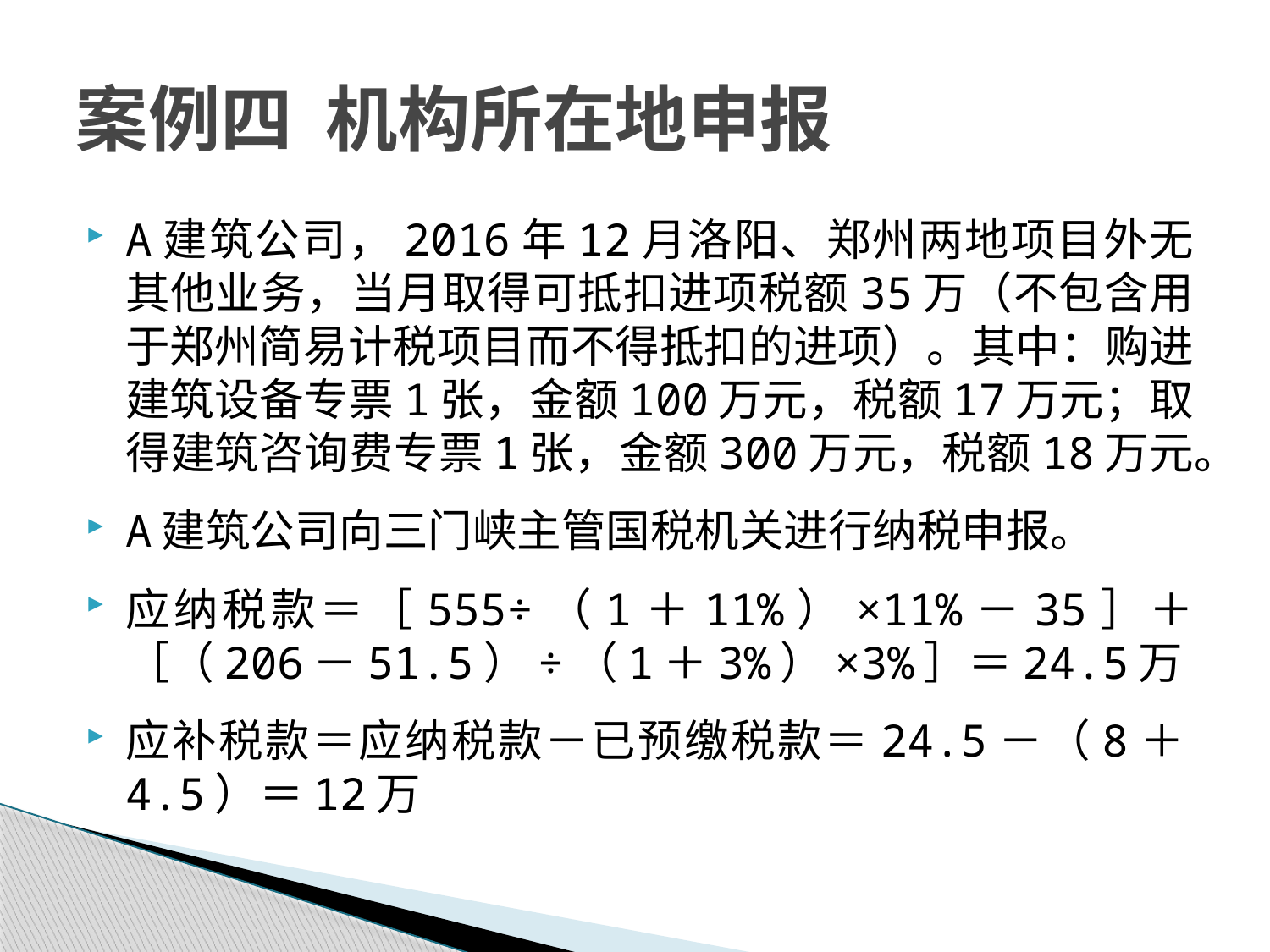

# 案例四  机构所在地申报
A建筑公司，2016年12月洛阳、郑州两地项目外无其他业务，当月取得可抵扣进项税额35万（不包含用于郑州简易计税项目而不得抵扣的进项）。其中：购进建筑设备专票1张，金额100万元，税额17万元；取得建筑咨询费专票1张，金额300万元，税额18万元。
A建筑公司向三门峡主管国税机关进行纳税申报。
应纳税款＝［555÷（1＋11%）×11%－35］＋［（206－51.5）÷（1＋3%）×3%］＝24.5万
应补税款＝应纳税款－已预缴税款＝24.5－（8＋4.5）＝12万